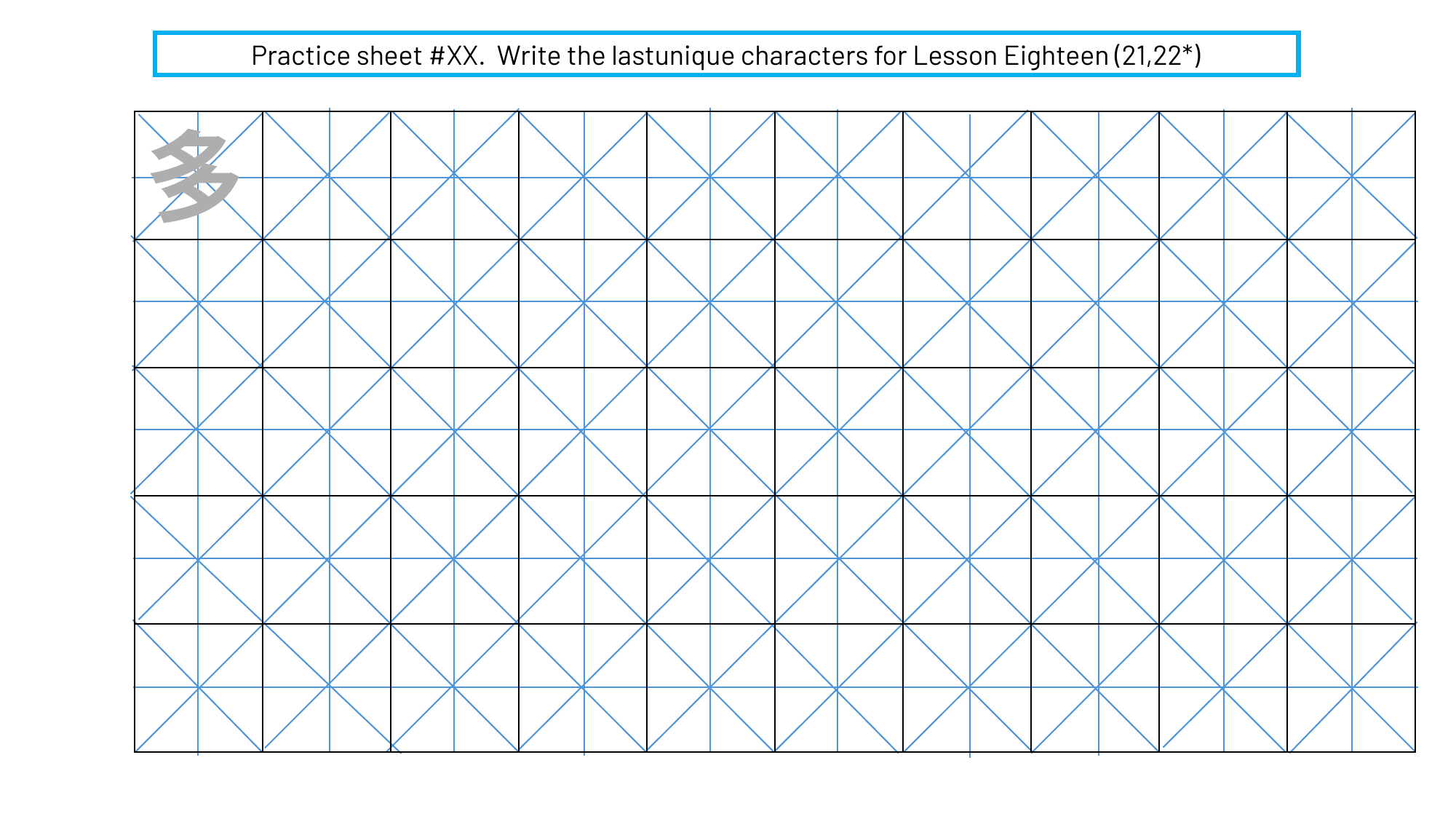

Practice sheet #XX.  Write the lastunique characters for Lesson Eighteen (21,22*)

多
|  |  |  |  |  |  |  |  |  |  |
| --- | --- | --- | --- | --- | --- | --- | --- | --- | --- |
|  |  |  |  |  |  |  |  |  |  |
|  |  |  |  |  |  |  |  |  |  |
|  |  |  |  |  |  |  |  |  |  |
|  |  |  |  |  |  |  |  |  |  |